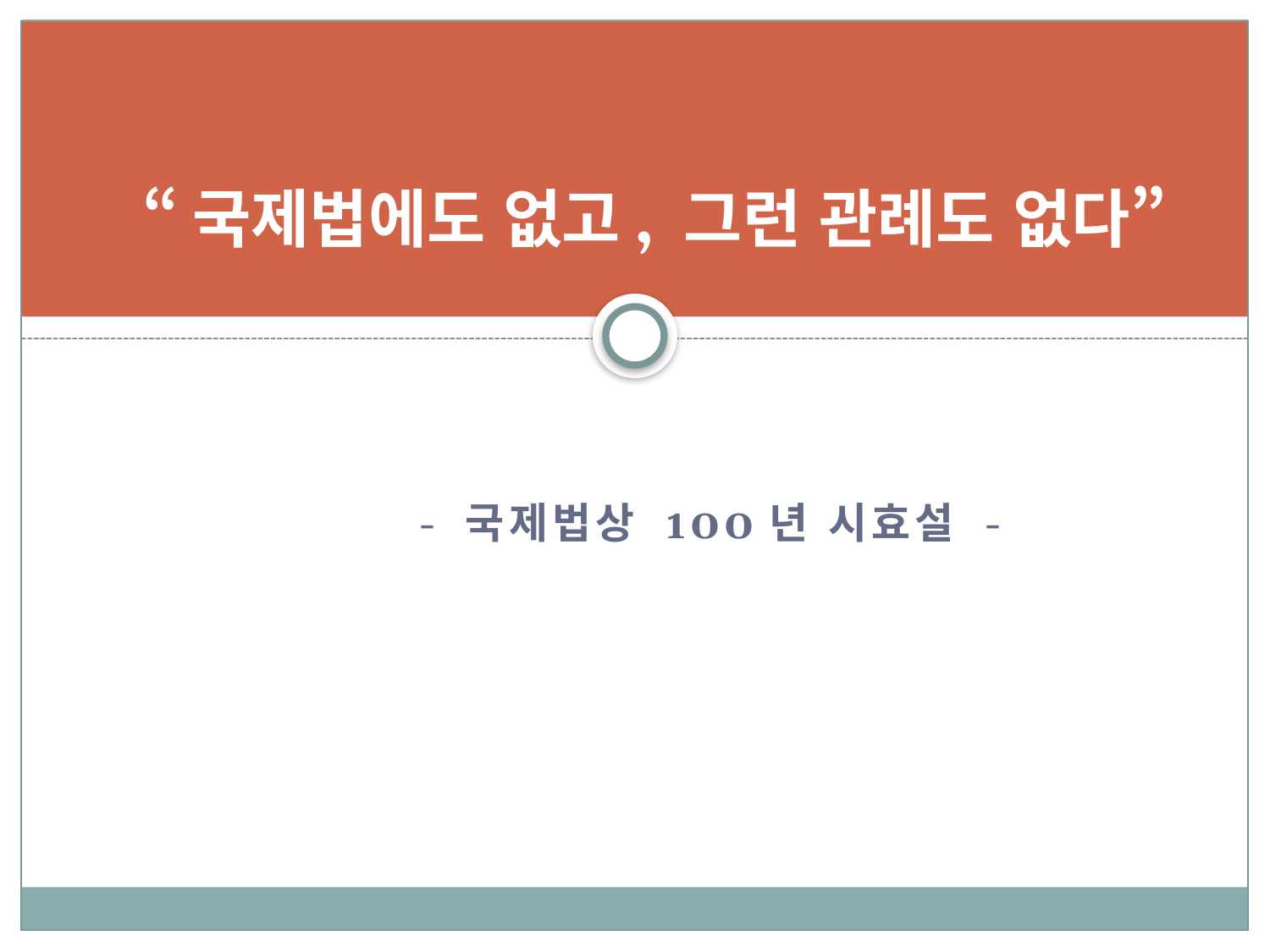

# “국제법에도 없고, 그런 관례도 없다”

                       - 국제법상 100년 시효설 -